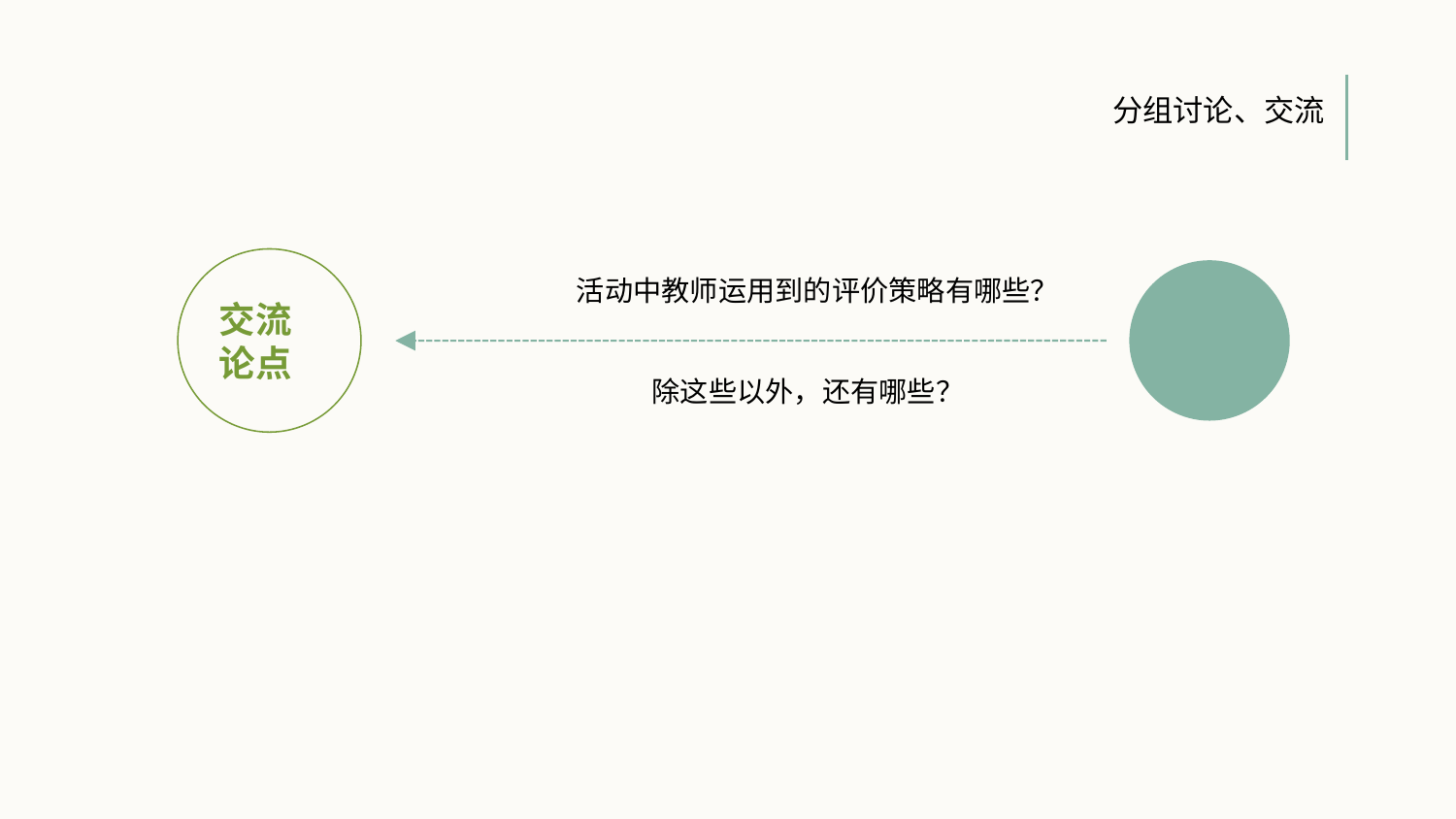

分组讨论、交流
交流
论点

  活动中教师运用到的评价策略有哪些？

除这些以外，还有哪些？